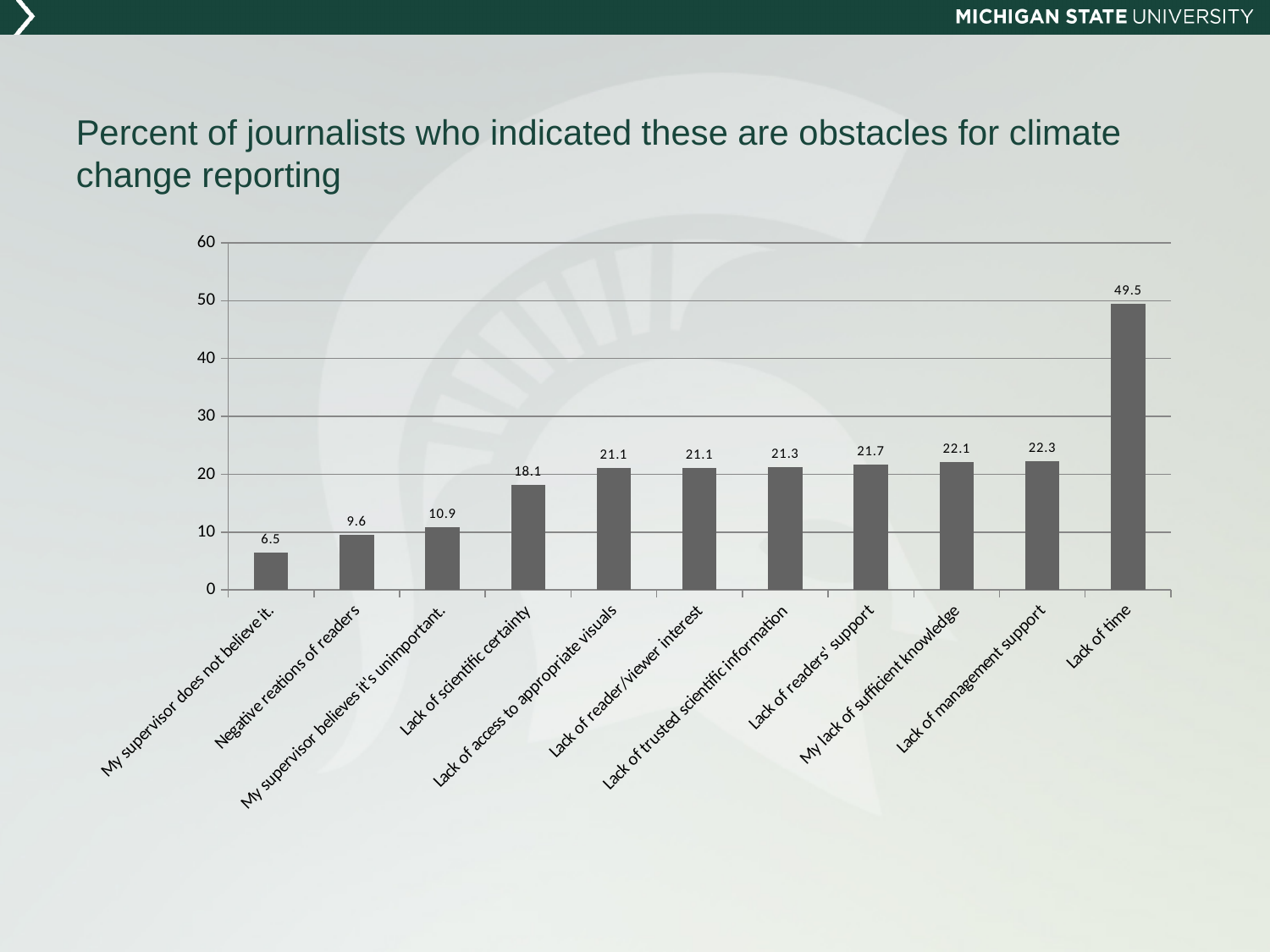

# Percent of journalists who indicated these are obstacles for climate change reporting

### Chart

| Category | 數列 1 |
|---|---|
| My supervisor does not believe it. | 6.5 |
| Negative reations of readers | 9.6 |
| My supervisor believes it's unimportant. | 10.9 |
| Lack of scientific certainty | 18.1 |
| Lack of access to appropriate visuals | 21.1 |
| Lack of reader/viewer interest | 21.1 |
| Lack of trusted scientific information | 21.3 |
| Lack of readers' support | 21.7 |
| My lack of sufficient knowledge | 22.1 |
| Lack of management support | 22.3 |
| Lack of time | 49.5 |